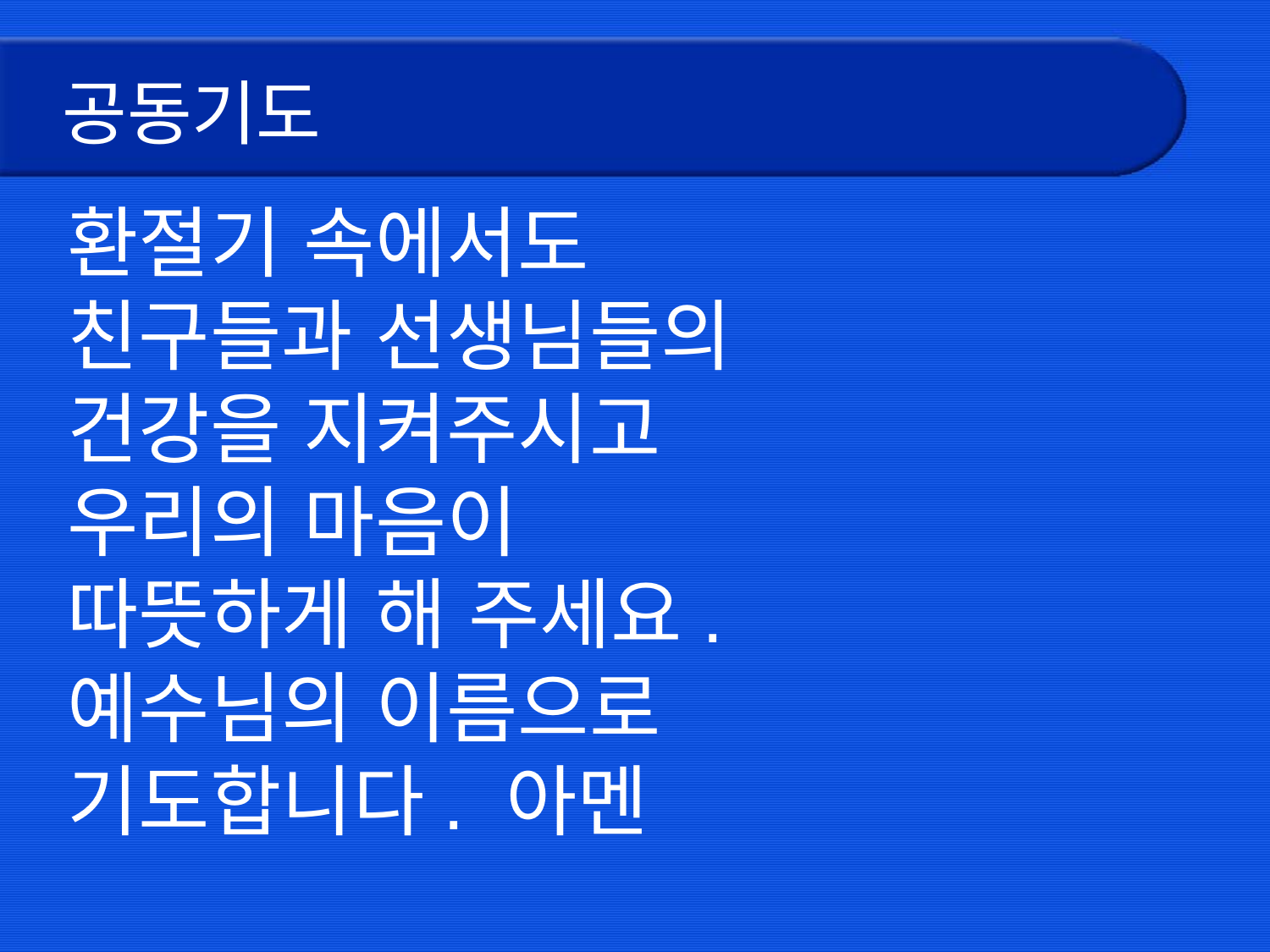

# 공동기도
환절기 속에서도
친구들과 선생님들의
건강을 지켜주시고
우리의 마음이
따뜻하게 해 주세요.
예수님의 이름으로
기도합니다. 아멘